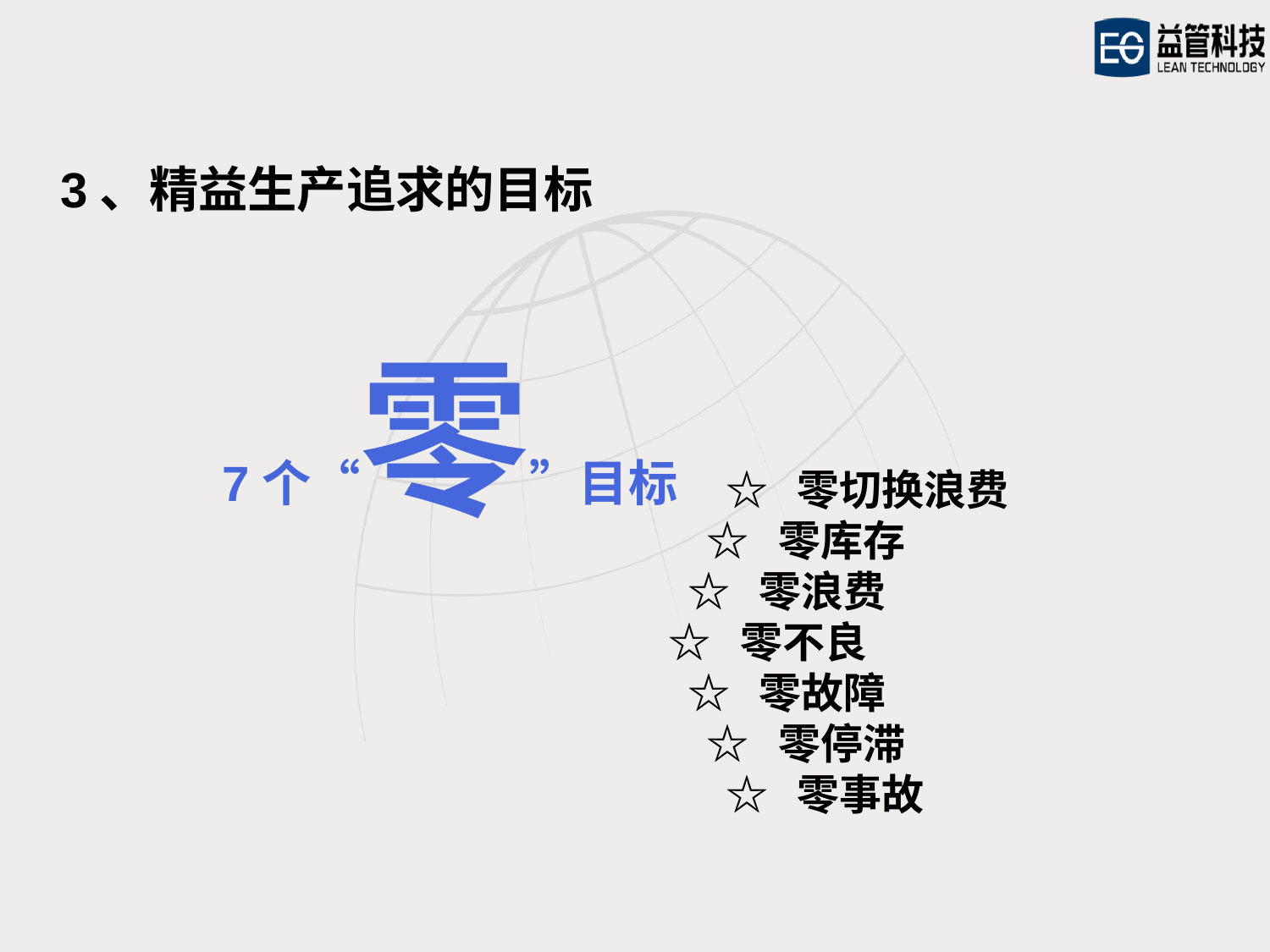

3、精益生产追求的目标
7个“零”目标
      ☆  零切换浪费
    ☆  零库存
  ☆  零浪费
☆  零不良
  ☆  零故障
    ☆  零停滞
      ☆  零事故